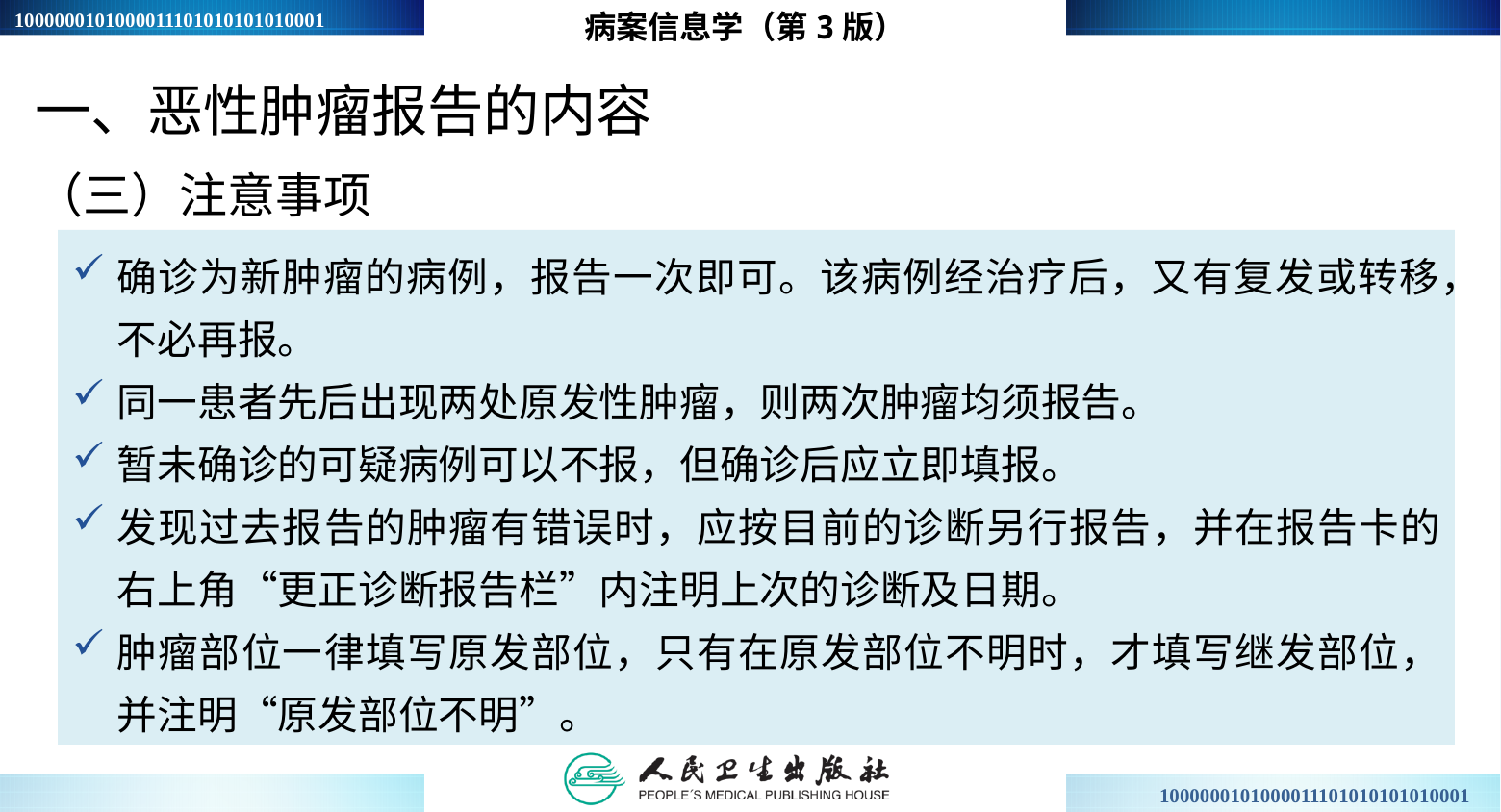

病案信息学（第3版）
一、恶性肿瘤报告的内容
（三）注意事项
确诊为新肿瘤的病例，报告一次即可。该病例经治疗后，又有复发或转移，不必再报。
同一患者先后出现两处原发性肿瘤，则两次肿瘤均须报告。
暂未确诊的可疑病例可以不报，但确诊后应立即填报。
发现过去报告的肿瘤有错误时，应按目前的诊断另行报告，并在报告卡的右上角“更正诊断报告栏”内注明上次的诊断及日期。
肿瘤部位一律填写原发部位，只有在原发部位不明时，才填写继发部位，并注明“原发部位不明”。